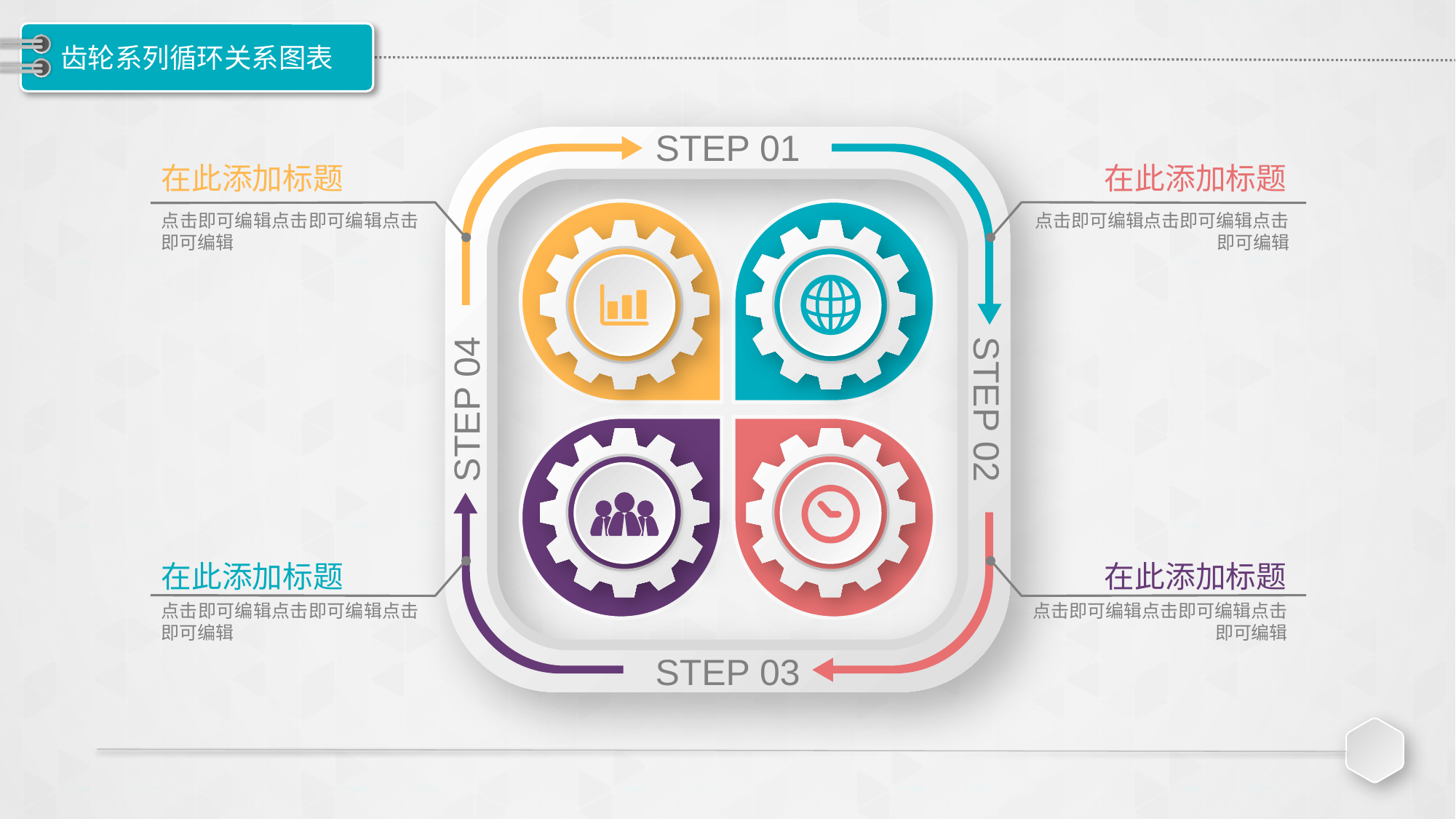

# 齿轮系列循环关系图表
STEP 01

在此添加标题

点击即可编辑点击即可编辑点击即可编辑
在此添加标题

点击即可编辑点击即可编辑点击即可编辑

STEP 04
STEP 02

点击即可编辑点击即可编辑点击即可编辑
在此添加标题

点击即可编辑点击即可编辑点击即可编辑
在此添加标题

STEP 03
124